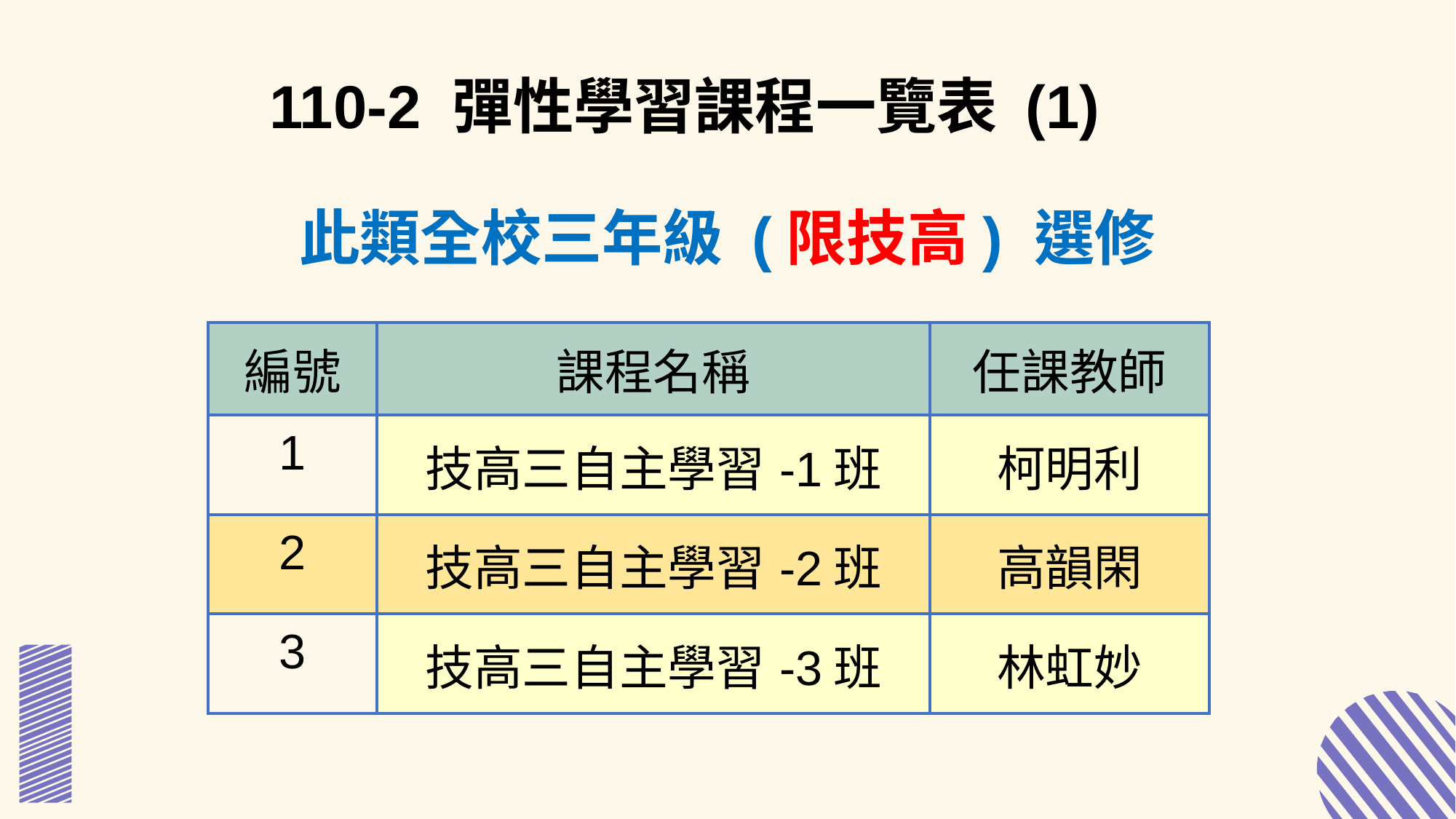

110-2 彈性學習課程一覽表 (1)
此類全校三年級 (限技高) 選修

| 編號 | 課程名稱 | 任課教師 |
| --- | --- | --- |
| 1 | 技高三自主學習-1班 | 柯明利 |
| 2 | 技高三自主學習-2班 | 高韻閑 |
| 3 | 技高三自主學習-3班 | 林虹妙 |